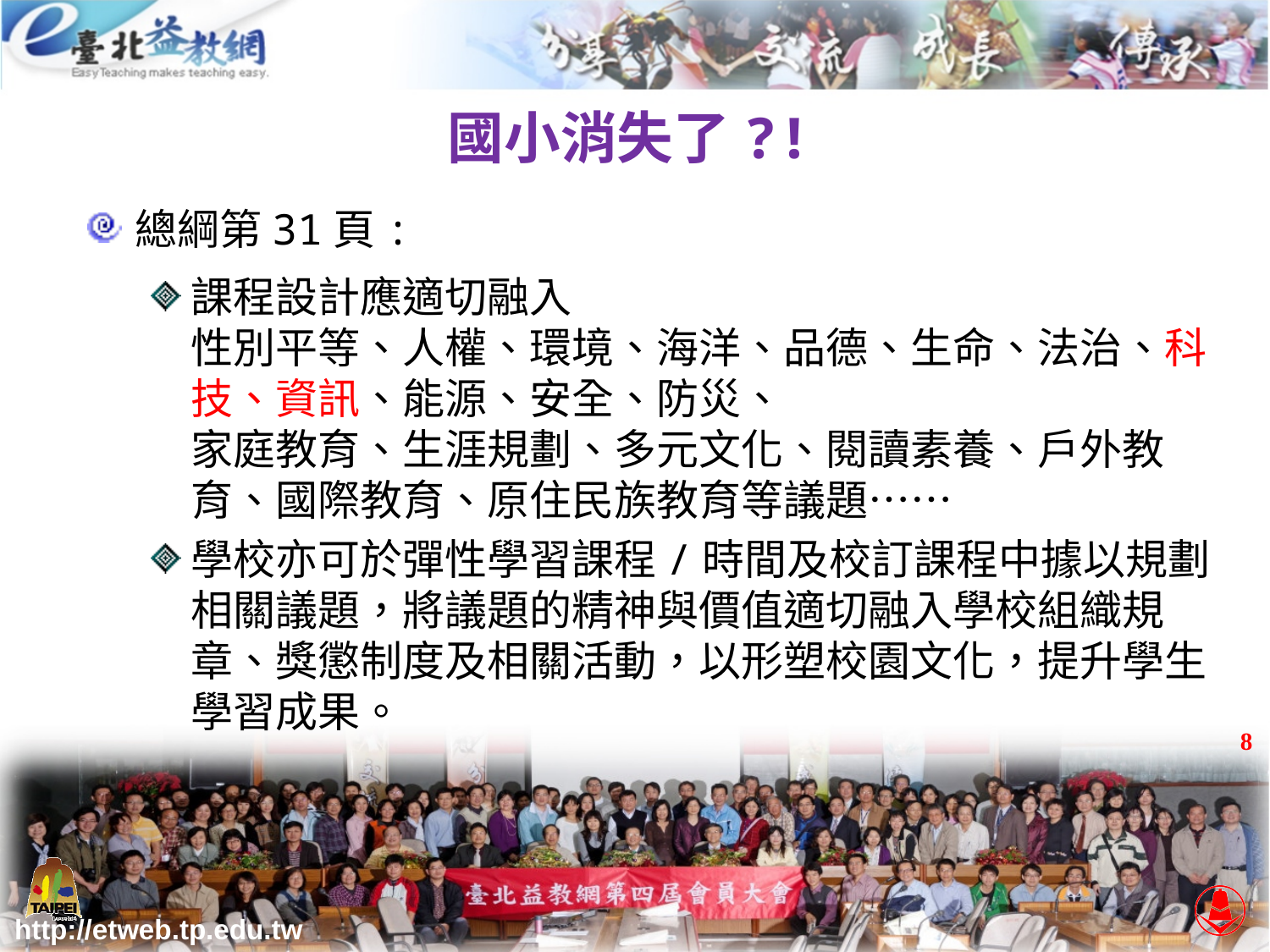

# 國小消失了?!
總綱第31頁:
課程設計應適切融入
性別平等、人權、環境、海洋、品德、生命、法治、科技、資訊、能源、安全、防災、
家庭教育、生涯規劃、多元文化、閱讀素養、戶外教育、國際教育、原住民族教育等議題……
學校亦可於彈性學習課程/時間及校訂課程中據以規劃相關議題，將議題的精神與價值適切融入學校組織規章、獎懲制度及相關活動，以形塑校園文化，提升學生學習成果。
8